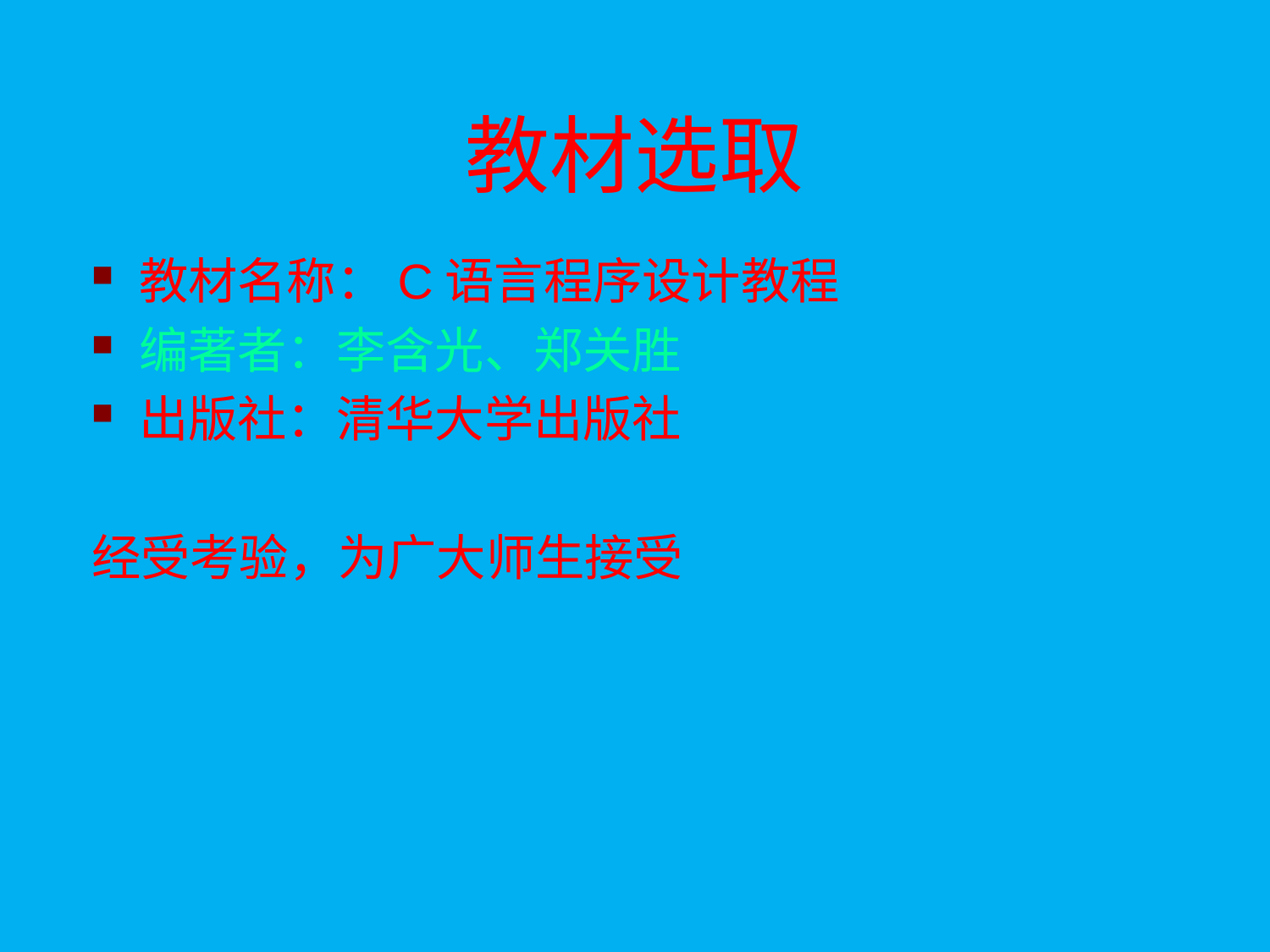

# 教材选取
教材名称：C语言程序设计教程
编著者：李含光、郑关胜
出版社：清华大学出版社

经受考验，为广大师生接受